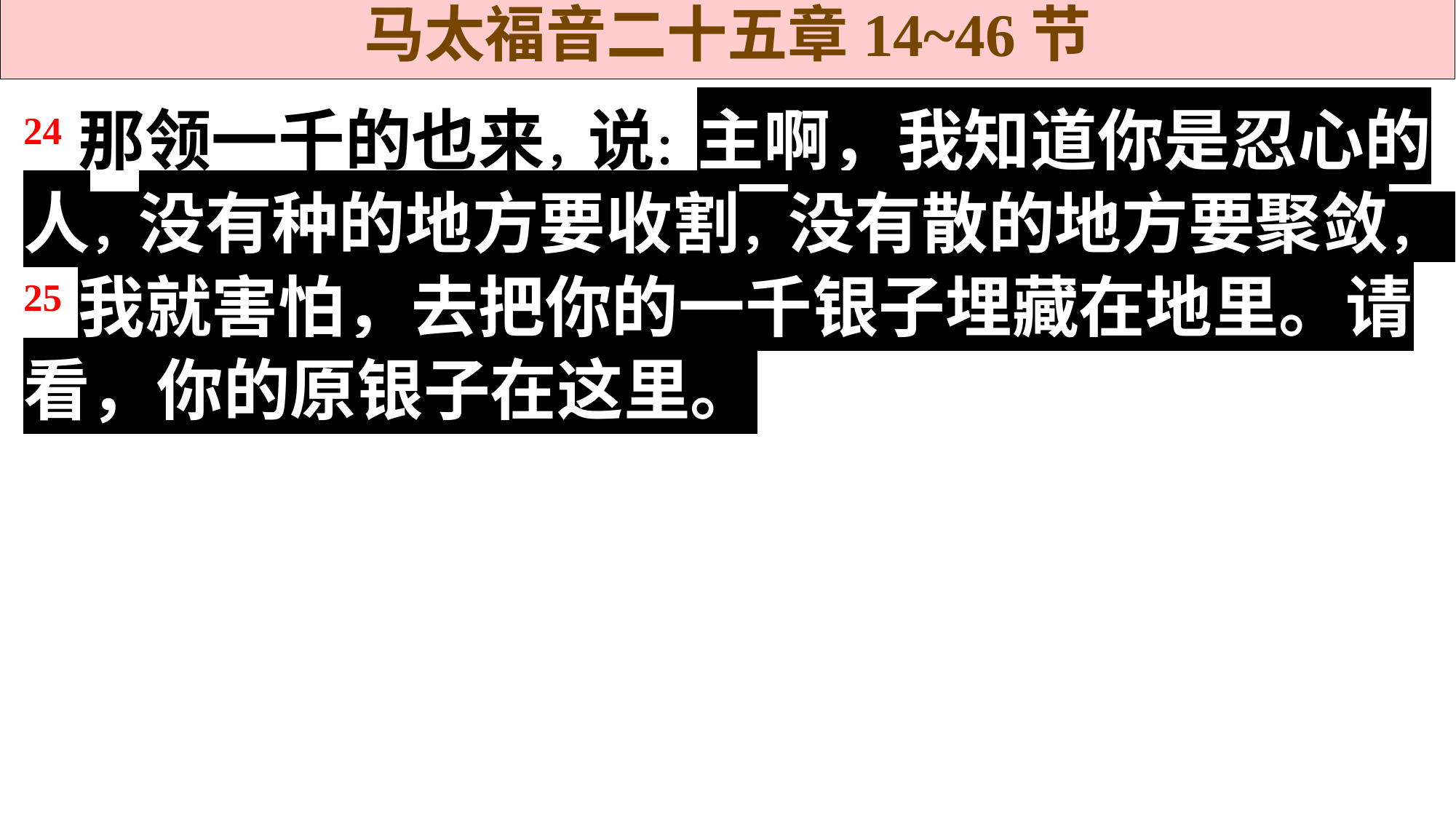

马太福音二十五章14~46节
24那领一千的也来，说：主啊，我知道你是忍心的人，没有种的地方要收割，没有散的地方要聚敛，
25我就害怕，去把你的一千银子埋藏在地里。请看，你的原银子在这里。